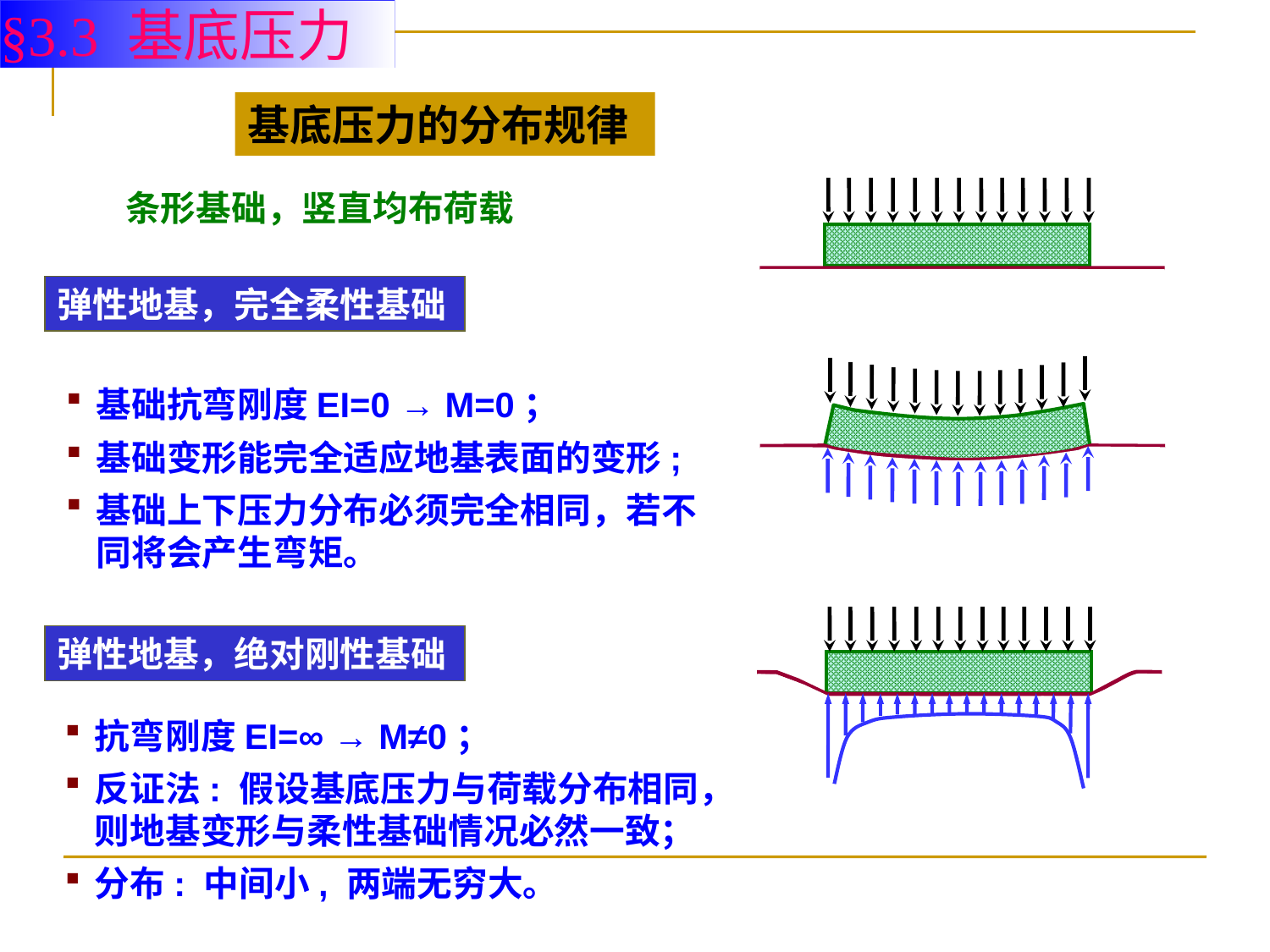

§3.3 基底压力
基底压力的分布规律

条形基础，竖直均布荷载

弹性地基，完全柔性基础

基础抗弯刚度EI=0 → M=0；
基础变形能完全适应地基表面的变形;
基础上下压力分布必须完全相同，若不同将会产生弯矩。

弹性地基，绝对刚性基础

抗弯刚度EI=∞ → M≠0；
反证法: 假设基底压力与荷载分布相同，则地基变形与柔性基础情况必然一致；
分布: 中间小, 两端无穷大。